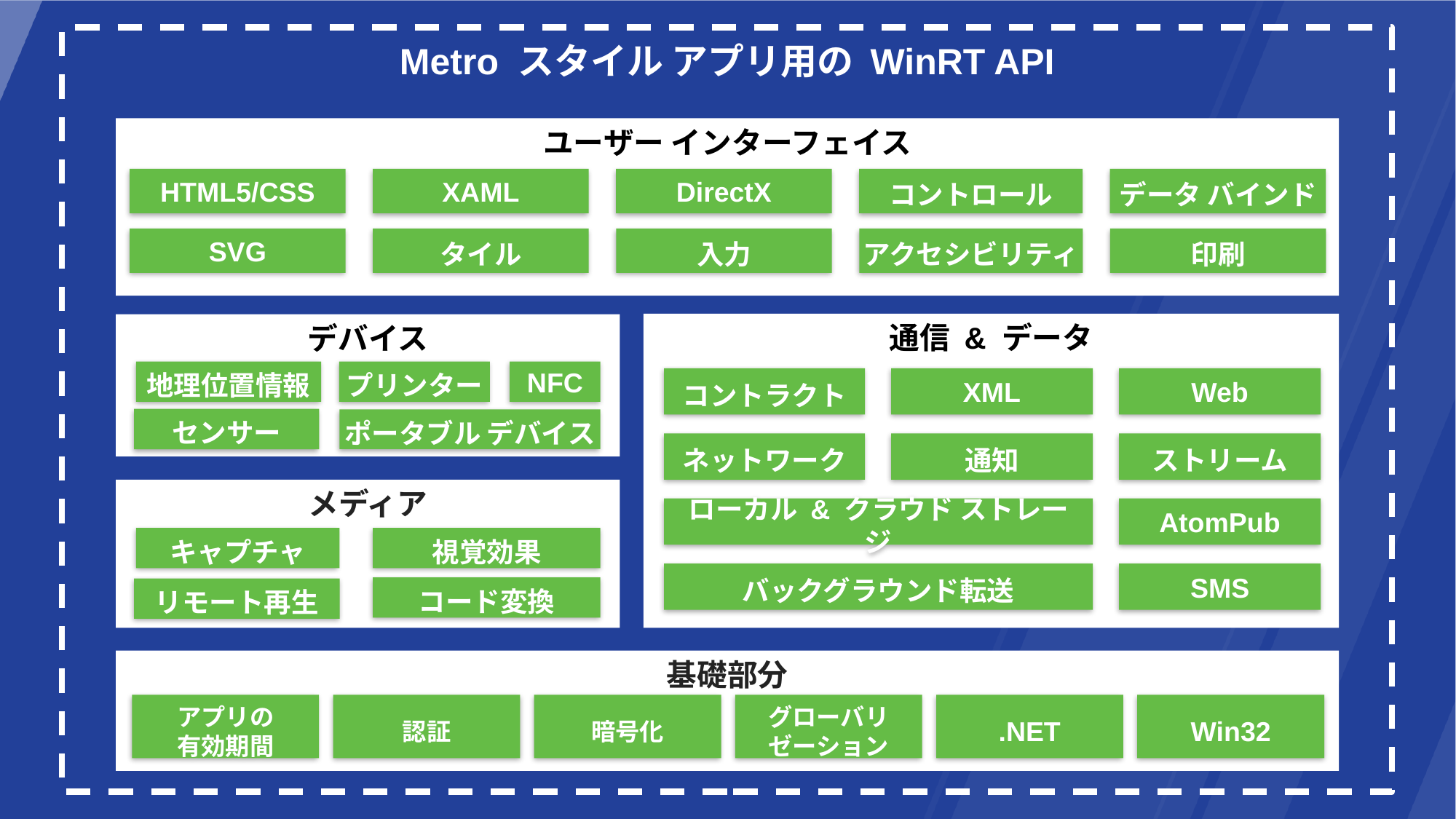

Metro スタイル アプリ用の WinRT API
ユーザー インターフェイス
HTML5/CSS
XAML
DirectX
コントロール
データ バインド
SVG
タイル
入力
アクセシビリティ
印刷
通信 & データ
デバイス
地理位置情報
NFC
プリンター
コントラクト
XML
Web
センサー
ポータブル デバイス
ストリーム
ネットワーク
通知
メディア
AtomPub
ローカル & クラウド ストレージ
キャプチャ
視覚効果
SMS
バックグラウンド転送
コード変換
リモート再生
基礎部分
アプリの
有効期間
認証
暗号化
グローバリゼーション
.NET
Win32